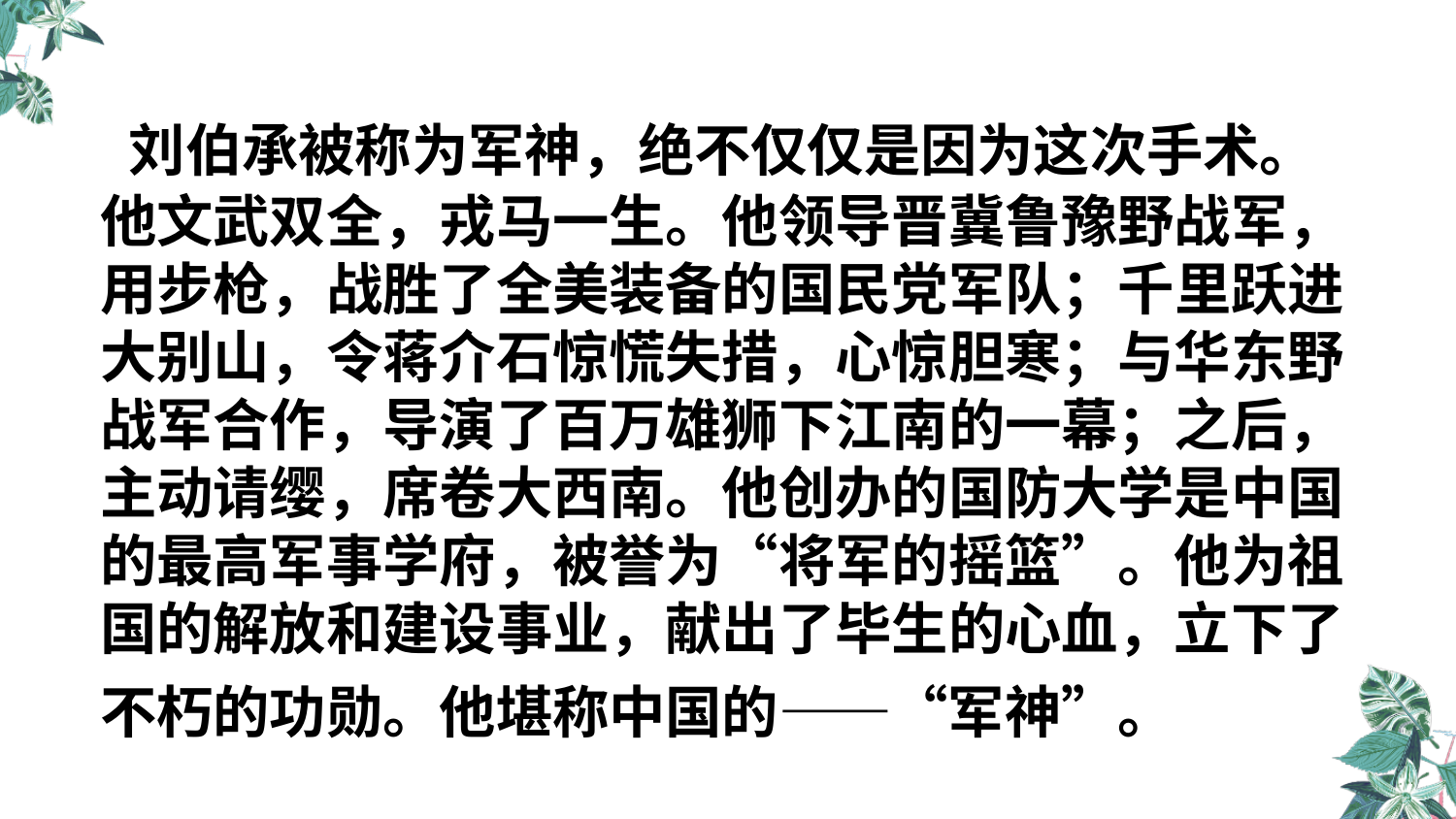

刘伯承被称为军神，绝不仅仅是因为这次手术。他文武双全，戎马一生。他领导晋冀鲁豫野战军，用步枪，战胜了全美装备的国民党军队；千里跃进大别山，令蒋介石惊慌失措，心惊胆寒；与华东野战军合作，导演了百万雄狮下江南的一幕；之后，主动请缨，席卷大西南。他创办的国防大学是中国的最高军事学府，被誉为“将军的摇篮”。他为祖国的解放和建设事业，献出了毕生的心血，立下了不朽的功勋。他堪称中国的——“军神”。